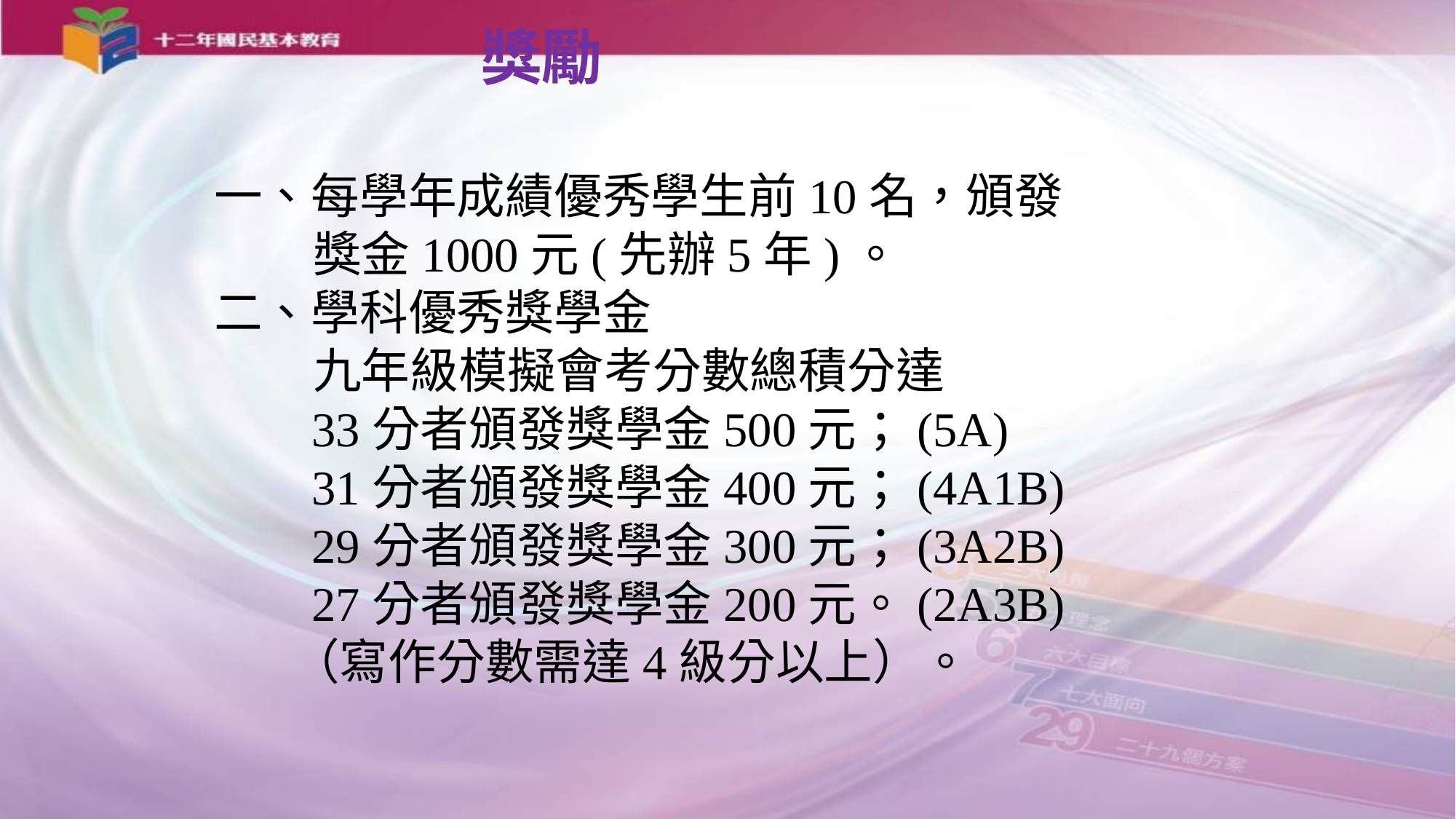

獎勵
一、每學年成績優秀學生前10名，頒發
        獎金1000元(先辦5年)。
二、學科優秀獎學金
        九年級模擬會考分數總積分達
        33分者頒發獎學金500元；(5A)
        31分者頒發獎學金400元；(4A1B)
        29分者頒發獎學金300元；(3A2B)
        27分者頒發獎學金200元。(2A3B)
      （寫作分數需達4級分以上）。